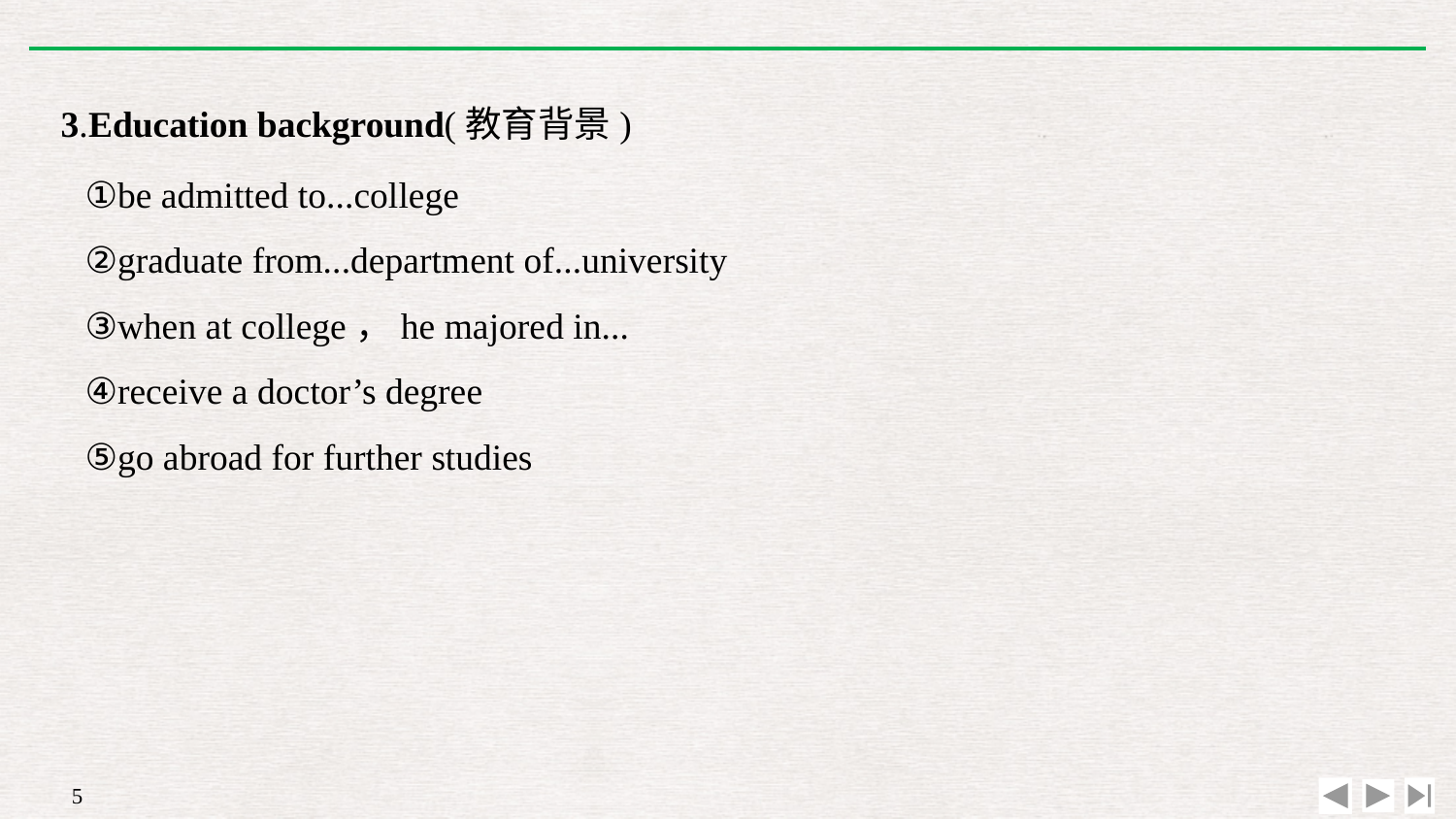

3.Education background(教育背景)
①be admitted to...college
②graduate from...department of...university
③when at college，he majored in...
④receive a doctor’s degree
⑤go abroad for further studies